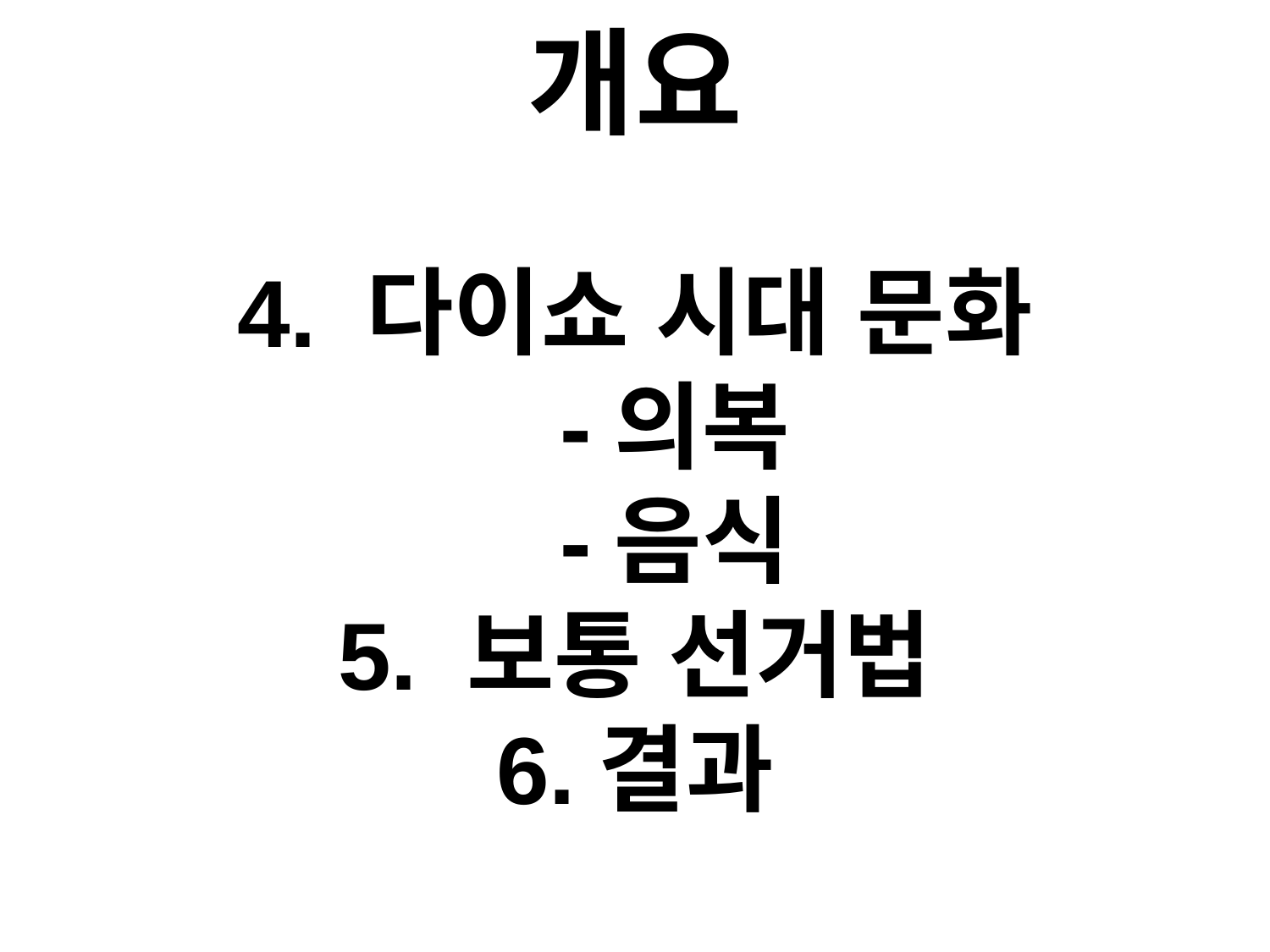

# 개요
4. 다이쇼 시대 문화
   -의복
   -음식
5. 보통 선거법
6.결과